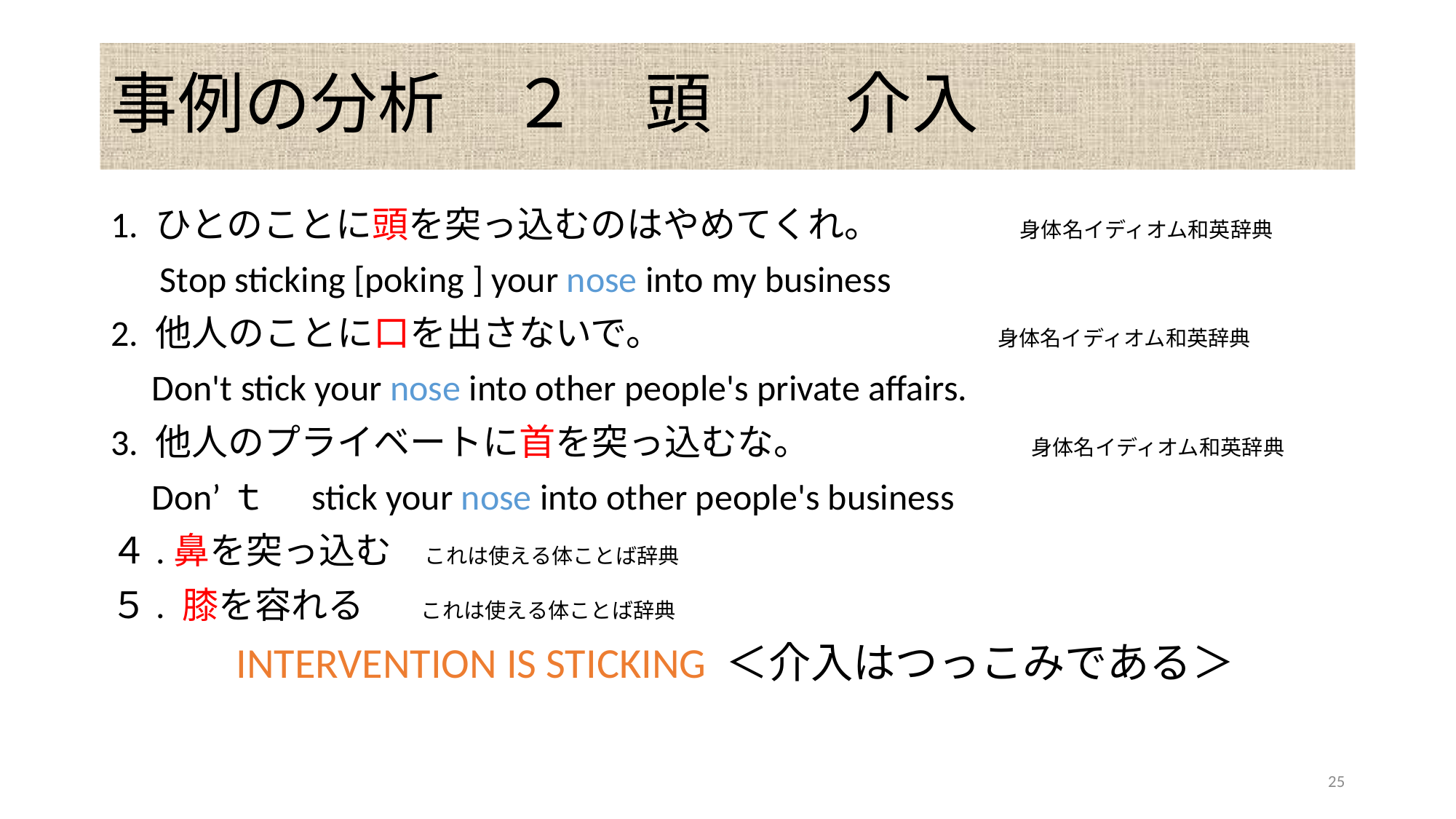

# 事例の分析　２　頭　　介入
1. ひとのことに頭を突っ込むのはやめてくれ。                 身体名イディオム和英辞典
      Stop sticking [poking ] your nose into my business
2. 他人のことに口を出さないで。                                         身体名イディオム和英辞典
     Don't stick your nose into other people's private affairs.
3. 他人のプライベートに首を突っ込むな。                           身体名イディオム和英辞典
     Don’ｔ　stick your nose into other people's business
４.鼻を突っ込む    これは使える体ことば辞典
５. 膝を容れる       これは使える体ことば辞典
             INTERVENTION IS STICKING ＜介入はつっこみである＞

25